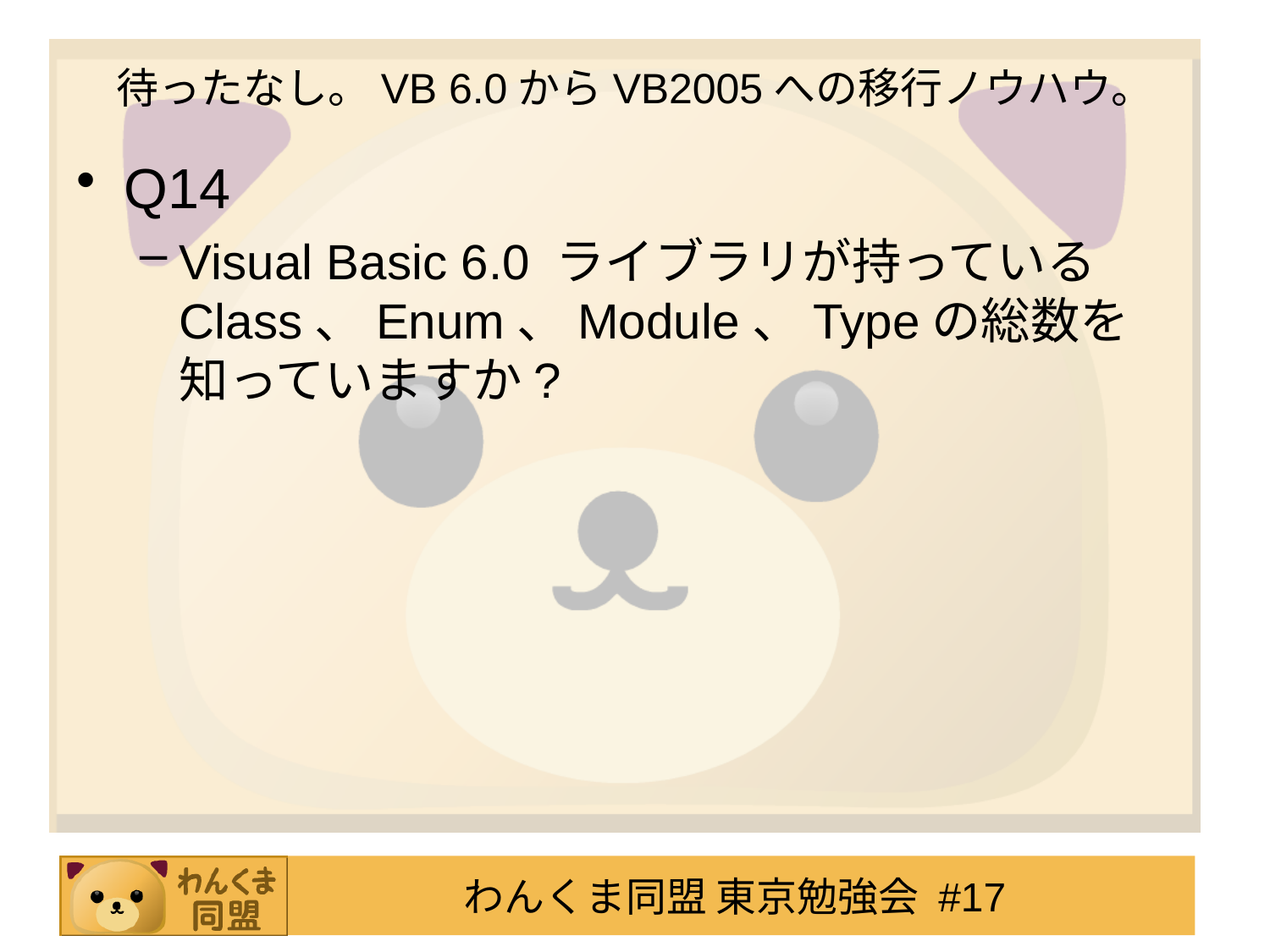

# 待ったなし。VB 6.0からVB2005への移行ノウハウ。
Q14
Visual Basic 6.0 ライブラリが持っているClass、Enum、Module、Typeの総数を知っていますか?